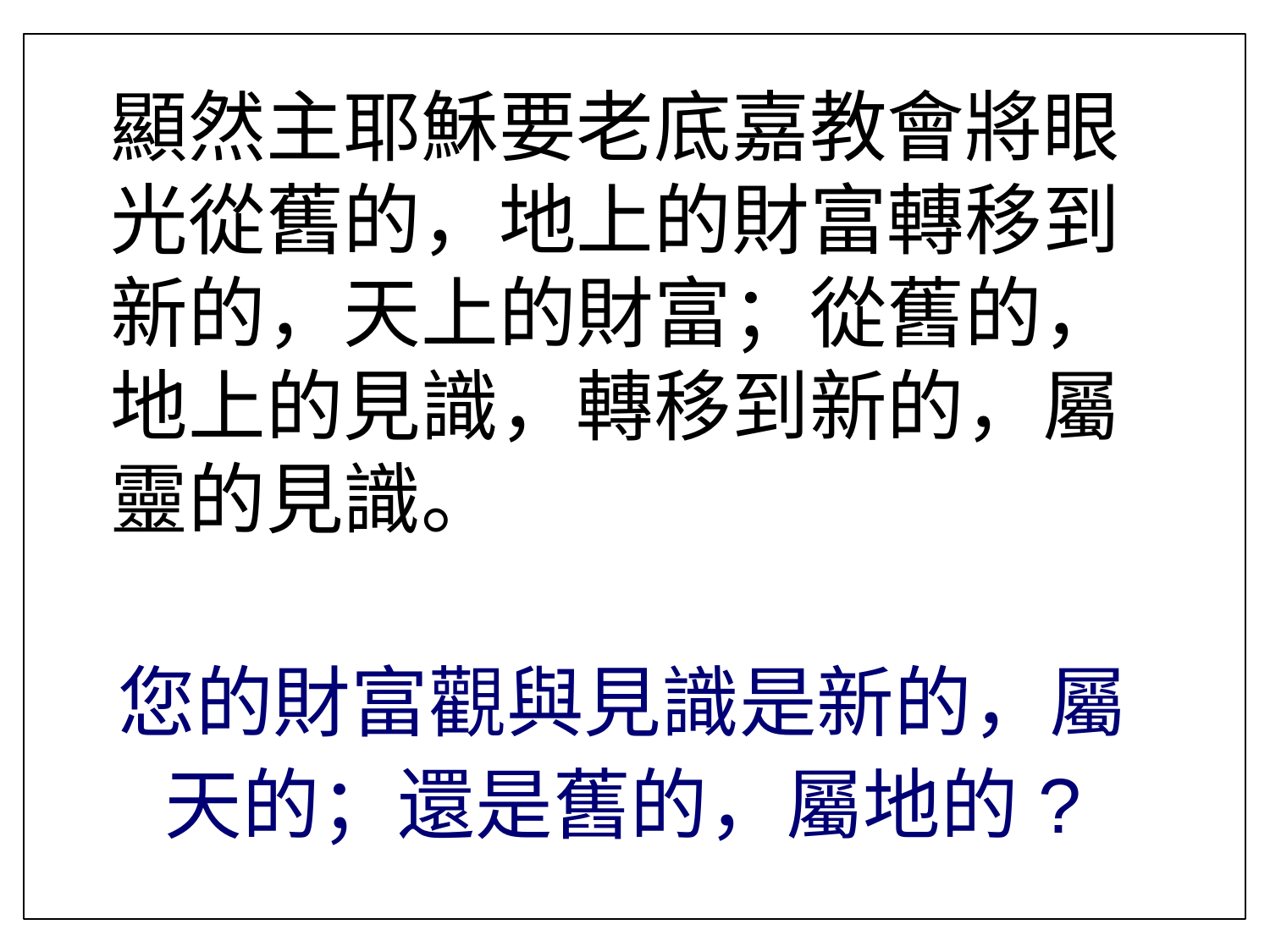

顯然主耶穌要老底嘉教會將眼光從舊的，地上的財富轉移到新的，天上的財富；從舊的，地上的見識，轉移到新的，屬靈的見識。
您的財富觀與見識是新的，屬天的；還是舊的，屬地的?